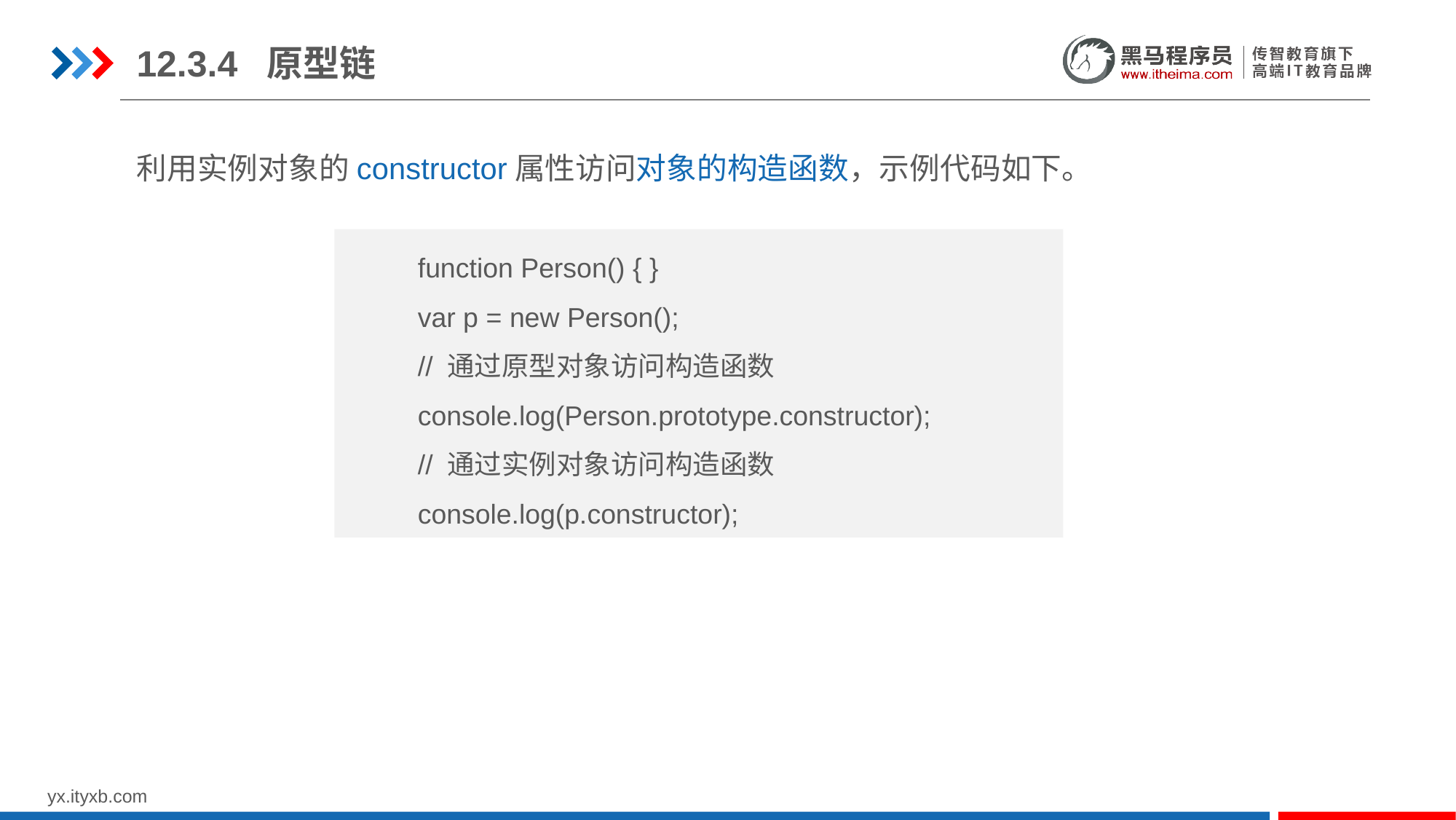

12.3.4  原型链
利用实例对象的constructor属性访问对象的构造函数，示例代码如下。
function Person() { }
var p = new Person();
// 通过原型对象访问构造函数
console.log(Person.prototype.constructor);
// 通过实例对象访问构造函数
console.log(p.constructor);